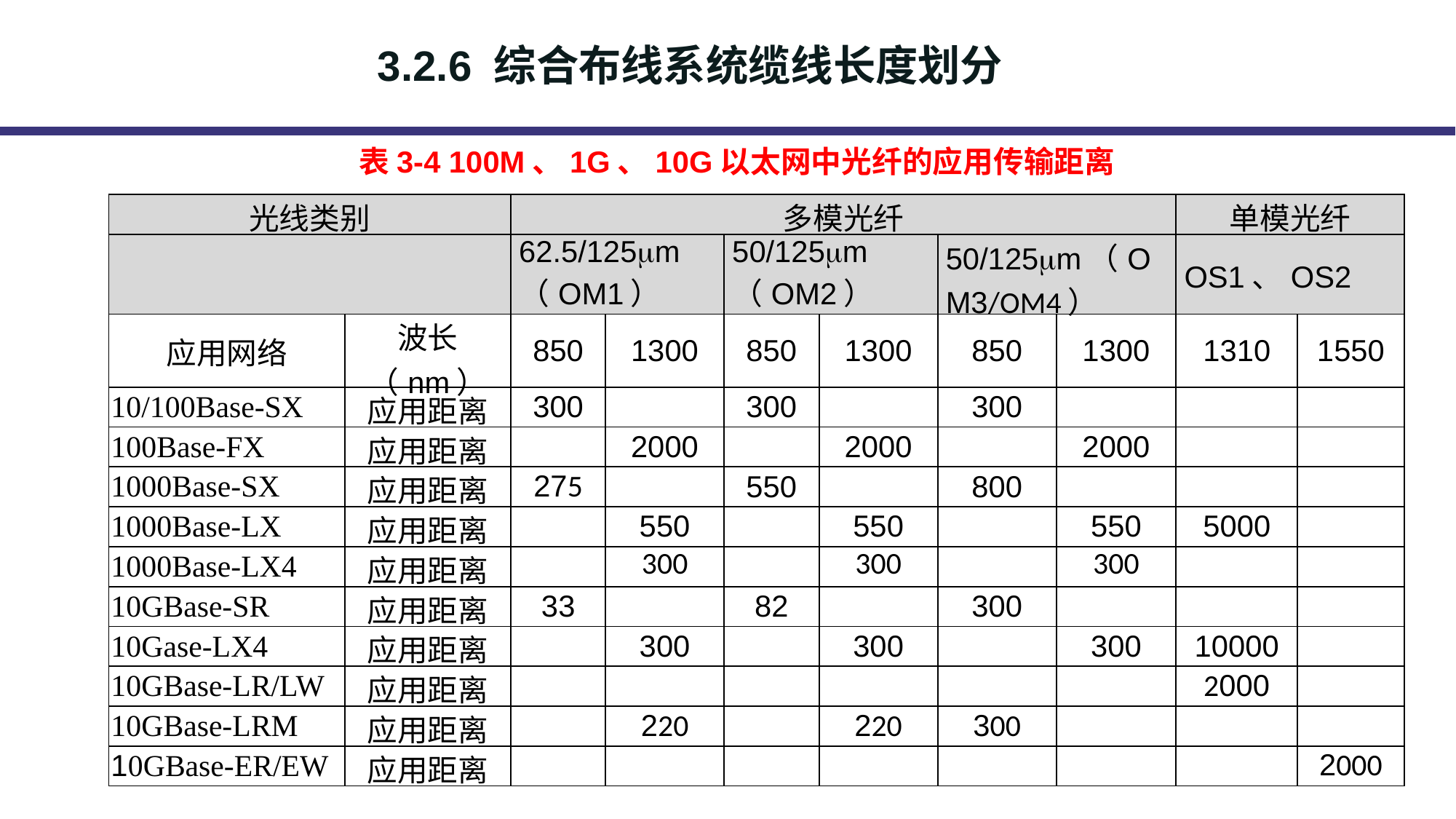

3.2.6 综合布线系统缆线长度划分
表3-4 100M、1G、10G以太网中光纤的应用传输距离
| 光线类别 |  | 多模光纤 |  |  |  |  |  | 单模光纤 |  |
| --- | --- | --- | --- | --- | --- | --- | --- | --- | --- |
|  |  | 62.5/125μm（OM1） |  | 50/125μm（OM2） |  | 50/125μm（OM3/OM4） |  | OS1、OS2 |  |
| 应用网络 | 波长（nm） | 850 | 1300 | 850 | 1300 | 850 | 1300 | 1310 | 1550 |
| 10/100Base-SX | 应用距离 | 300 |  | 300 |  | 300 |  |  |  |
| 100Base-FX | 应用距离 |  | 2000 |  | 2000 |  | 2000 |  |  |
| 1000Base-SX | 应用距离 | 275 |  | 550 |  | 800 |  |  |  |
| 1000Base-LX | 应用距离 |  | 550 |  | 550 |  | 550 | 5000 |  |
| 1000Base-LX4 | 应用距离 |  | 300 |  | 300 |  | 300 |  |  |
| 10GBase-SR | 应用距离 | 33 |  | 82 |  | 300 |  |  |  |
| 10Gase-LX4 | 应用距离 |  | 300 |  | 300 |  | 300 | 10000 |  |
| 10GBase-LR/LW | 应用距离 |  |  |  |  |  |  | 2000 |  |
| 10GBase-LRM | 应用距离 |  | 220 |  | 220 | 300 |  |  |  |
| 10GBase-ER/EW | 应用距离 |  |  |  |  |  |  |  | 2000 |